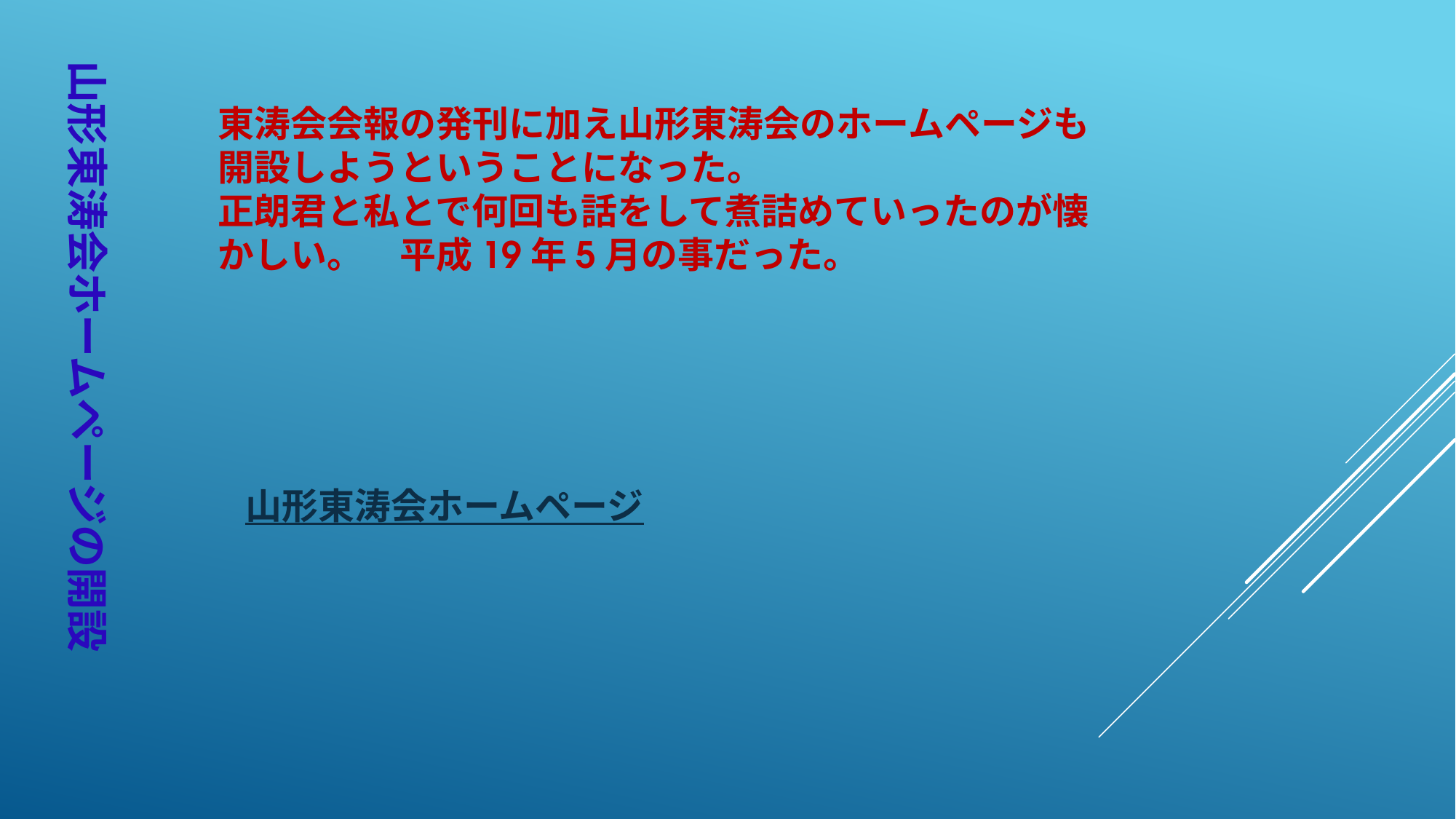

山形東涛会ホームページの開設

東涛会会報の発刊に加え山形東涛会のホームページも
開設しようということになった。
正朗君と私とで何回も話をして煮詰めていったのが懐
かしい。　平成19年5月の事だった。

　山形東涛会ホームページ